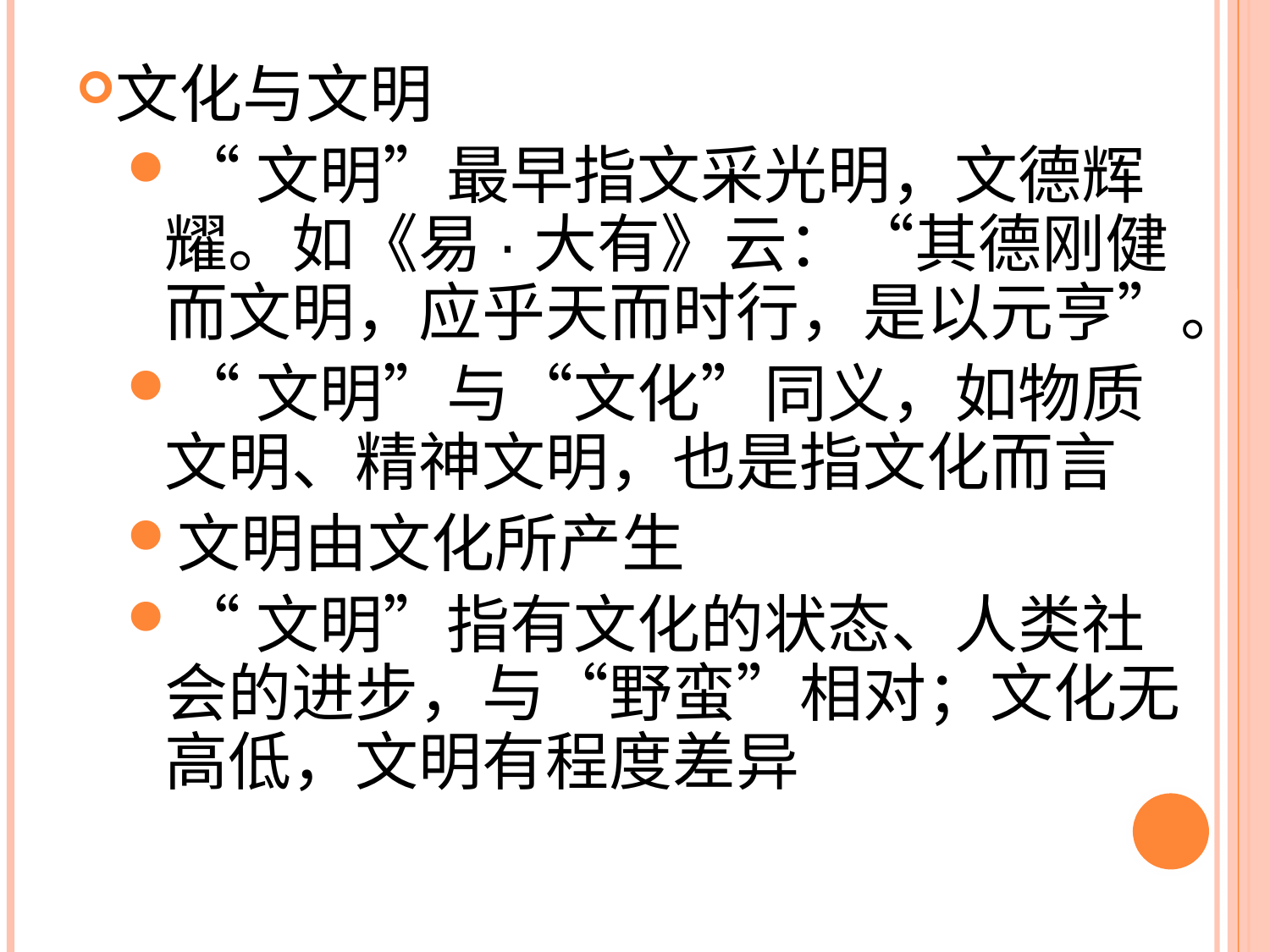

文化与文明
“文明”最早指文采光明，文德辉耀。如《易·大有》云：“其德刚健而文明，应乎天而时行，是以元亨”。
“文明”与“文化”同义，如物质文明、精神文明，也是指文化而言
文明由文化所产生
“文明”指有文化的状态、人类社会的进步，与“野蛮”相对；文化无高低，文明有程度差异